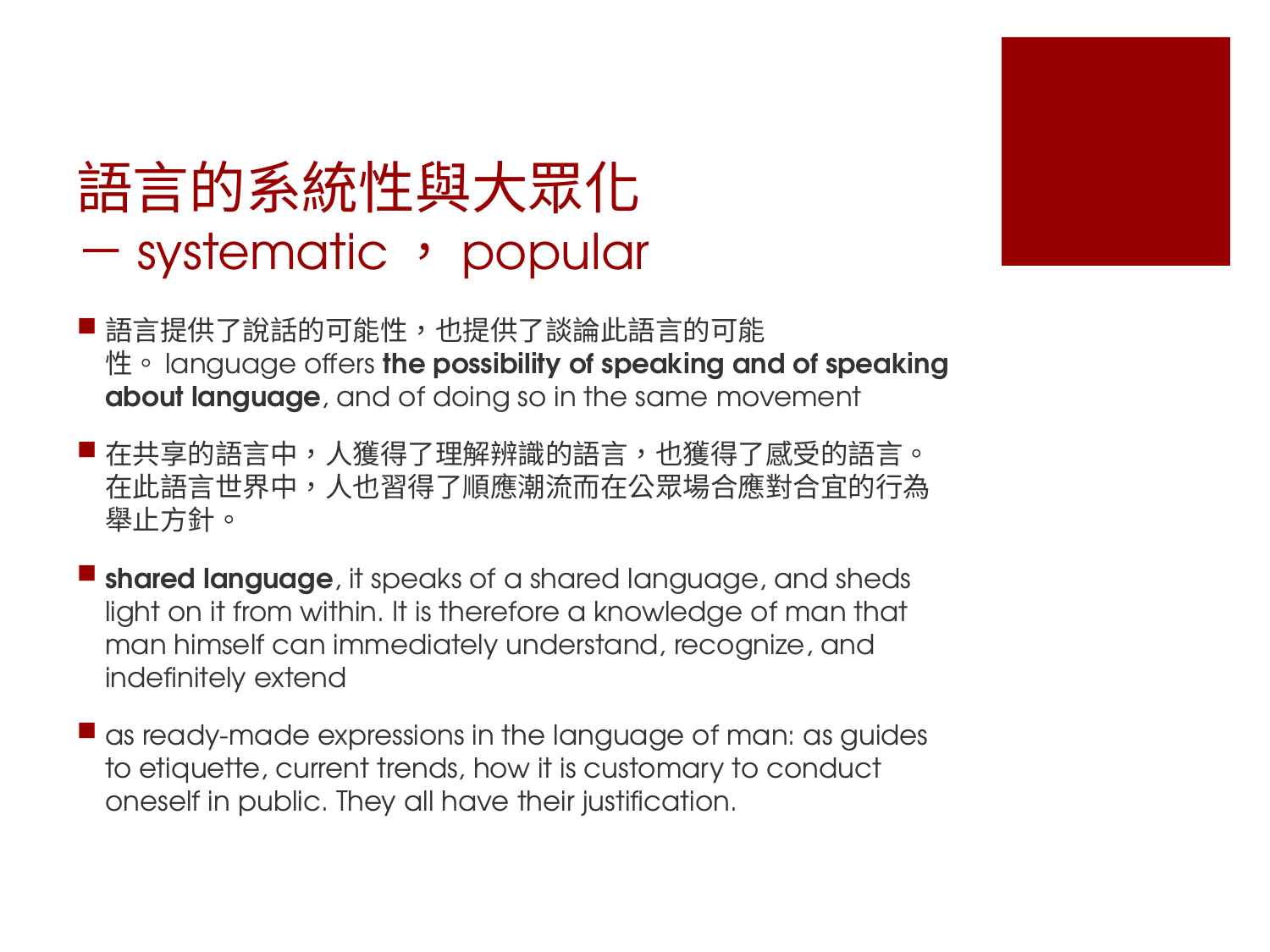

# 語言的系統性與大眾化 －systematic，popular
語言提供了說話的可能性，也提供了談論此語言的可能性。language offers the possibility of speaking and of speaking about language, and of doing so in the same movement
在共享的語言中，人獲得了理解辨識的語言，也獲得了感受的語言。在此語言世界中，人也習得了順應潮流而在公眾場合應對合宜的行為舉止方針。
shared language, it speaks of a shared language, and sheds light on it from within. It is therefore a knowledge of man that man himself can immediately understand, recognize, and indefinitely extend
as ready-made expressions in the language of man: as guides to etiquette, current trends, how it is customary to conduct oneself in public. They all have their justification.